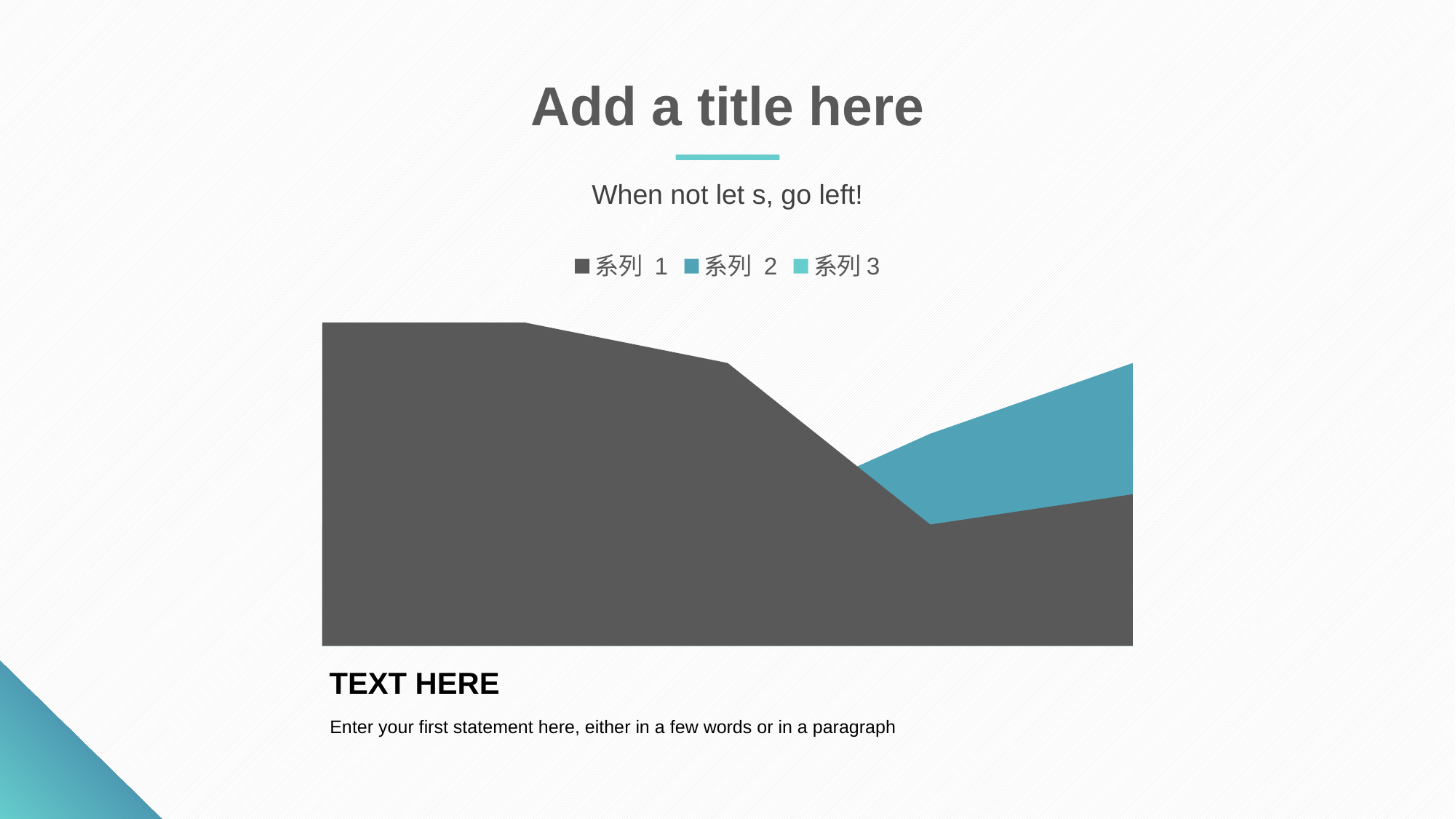

Add a title here

When not let s, go left!

### Chart

| Category | 系列 1 | 系列 2 | 系列3 |
|---|---|---|---|
| 37261 | 32.0 | 12.0 | 5.0 |
| 37262 | 32.0 | 12.0 | 20.0 |
| 37263 | 28.0 | 12.0 | 15.0 |
| 37264 | 12.0 | 21.0 | 11.0 |
| 37265 | 15.0 | 28.0 | 20.0 |
TEXT HERE

Enter your first statement here, either in a few words or in a paragraph